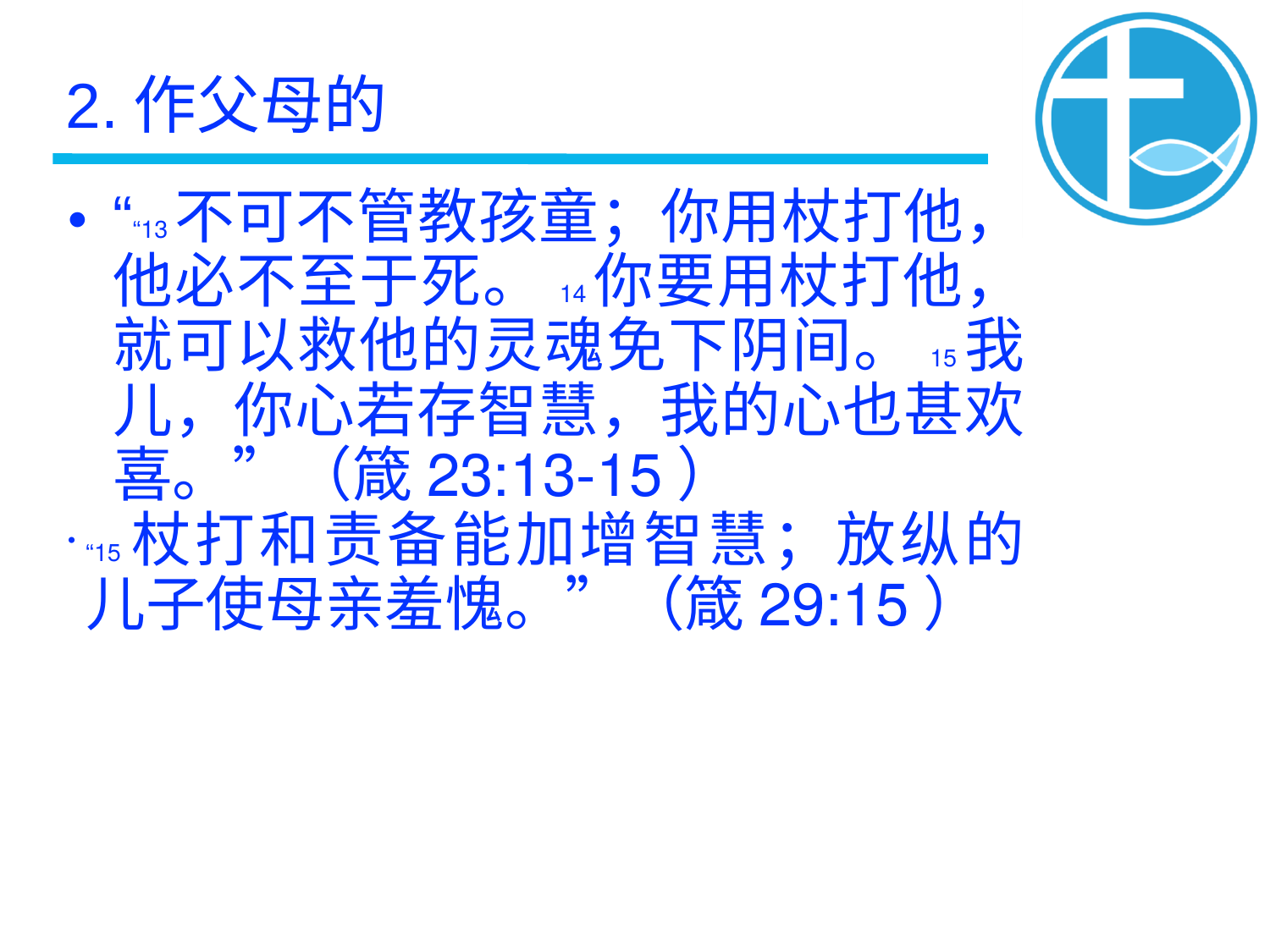

2.作父母的
““13不可不管教孩童；你用杖打他，他必不至于死。14你要用杖打他，就可以救他的灵魂免下阴间。15我儿，你心若存智慧，我的心也甚欢喜。”（箴23:13-15）
“15杖打和责备能加增智慧；放纵的儿子使母亲羞愧。”（箴29:15）